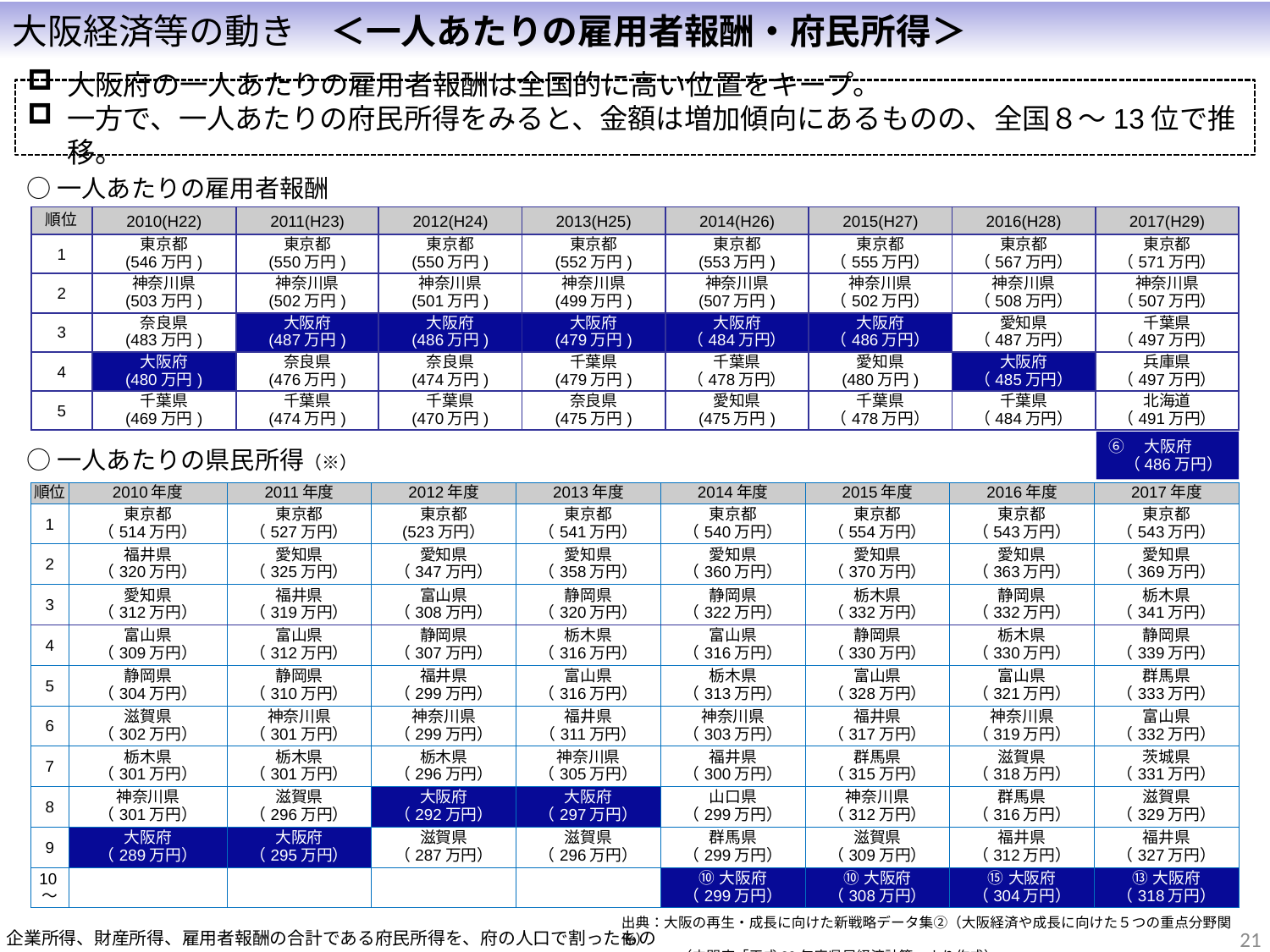

大阪経済等の動き　＜一人あたりの雇用者報酬・府民所得＞
大阪府の一人あたりの雇用者報酬は全国的に高い位置をキープ。
一方で、一人あたりの府民所得をみると、金額は増加傾向にあるものの、全国８～13位で推移。
○一人あたりの雇用者報酬
| 順位 | 2010(H22) | 2011(H23) | 2012(H24) | 2013(H25) | 2014(H26) | 2015(H27) | 2016(H28) | 2017(H29) |
| --- | --- | --- | --- | --- | --- | --- | --- | --- |
| 1 | 東京都 (546万円) | 東京都 (550万円) | 東京都 (550万円) | 東京都 (552万円) | 東京都 (553万円) | 東京都 （555万円） | 東京都 （567万円） | 東京都 （571万円） |
| 2 | 神奈川県 (503万円) | 神奈川県 (502万円) | 神奈川県 (501万円) | 神奈川県 (499万円) | 神奈川県 (507万円) | 神奈川県 （502万円） | 神奈川県 （508万円） | 神奈川県 （507万円） |
| 3 | 奈良県 (483万円) | 大阪府 (487万円) | 大阪府 (486万円) | 大阪府 (479万円) | 大阪府 （484万円） | 大阪府 （486万円） | 愛知県 （487万円） | 千葉県 （497万円） |
| 4 | 大阪府 (480万円) | 奈良県 (476万円) | 奈良県 (474万円) | 千葉県 (479万円) | 千葉県 （478万円） | 愛知県 (480万円) | 大阪府 （485万円） | 兵庫県 （497万円） |
| 5 | 千葉県 (469万円) | 千葉県 (474万円) | 千葉県 (470万円) | 奈良県 (475万円) | 愛知県 (475万円) | 千葉県 （478万円） | 千葉県 （484万円） | 北海道 （491万円） |
⑥　大阪府
　（486万円）
○一人あたりの県民所得（※）
| 順位 | 2010年度 | 2011年度 | 2012年度 | 2013年度 | 2014年度 | 2015年度 | 2016年度 | 2017年度 |
| --- | --- | --- | --- | --- | --- | --- | --- | --- |
| 1 | 東京都 （514万円） | 東京都 （527万円） | 東京都 (523万円） | 東京都 （541万円） | 東京都 （540万円） | 東京都 （554万円） | 東京都 （543万円） | 東京都 （543万円） |
| 2 | 福井県 （320万円） | 愛知県 （325万円） | 愛知県 （347万円） | 愛知県 （358万円） | 愛知県 （360万円） | 愛知県 （370万円） | 愛知県 （363万円） | 愛知県 （369万円） |
| 3 | 愛知県 （312万円） | 福井県 （319万円） | 富山県 （308万円） | 静岡県 （320万円） | 静岡県 （322万円） | 栃木県 （332万円） | 静岡県 （332万円） | 栃木県 （341万円） |
| 4 | 富山県 （309万円） | 富山県 （312万円） | 静岡県 （307万円） | 栃木県 （316万円） | 富山県 （316万円） | 静岡県 （330万円） | 栃木県 （330万円） | 静岡県 （339万円） |
| 5 | 静岡県 （304万円） | 静岡県 （310万円） | 福井県 （299万円） | 富山県 （316万円） | 栃木県 （313万円） | 富山県 （328万円） | 富山県 （321万円） | 群馬県 （333万円） |
| 6 | 滋賀県 （302万円） | 神奈川県 （301万円） | 神奈川県 （299万円） | 福井県 （311万円） | 神奈川県 （303万円） | 福井県 （317万円） | 神奈川県 （319万円） | 富山県 （332万円） |
| 7 | 栃木県 （301万円） | 栃木県 （301万円） | 栃木県 （296万円） | 神奈川県 （305万円） | 福井県 （300万円） | 群馬県 （315万円） | 滋賀県 （318万円） | 茨城県 （331万円） |
| 8 | 神奈川県 （301万円） | 滋賀県 （296万円） | 大阪府 （292万円） | 大阪府 （297万円） | 山口県 （299万円） | 神奈川県 （312万円） | 群馬県 （316万円） | 滋賀県 （329万円） |
| 9 | 大阪府 （289万円） | 大阪府 （295万円） | 滋賀県 （287万円） | 滋賀県 （296万円） | 群馬県 （299万円） | 滋賀県 （309万円） | 福井県 （312万円） | 福井県 （327万円） |
| 10～ |  |  |  |  | ⑩大阪府 （299万円） | ⑩大阪府 （308万円） | ⑮大阪府 （304万円） | ⑬大阪府 （318万円） |
出典：大阪の再生・成長に向けた新戦略データ集②（大阪経済や成長に向けた５つの重点分野関係）
　　　　（内閣府「平成29年度県民経済計算」より作成）
21
※企業所得、財産所得、雇用者報酬の合計である府民所得を、府の人口で割ったもの
21